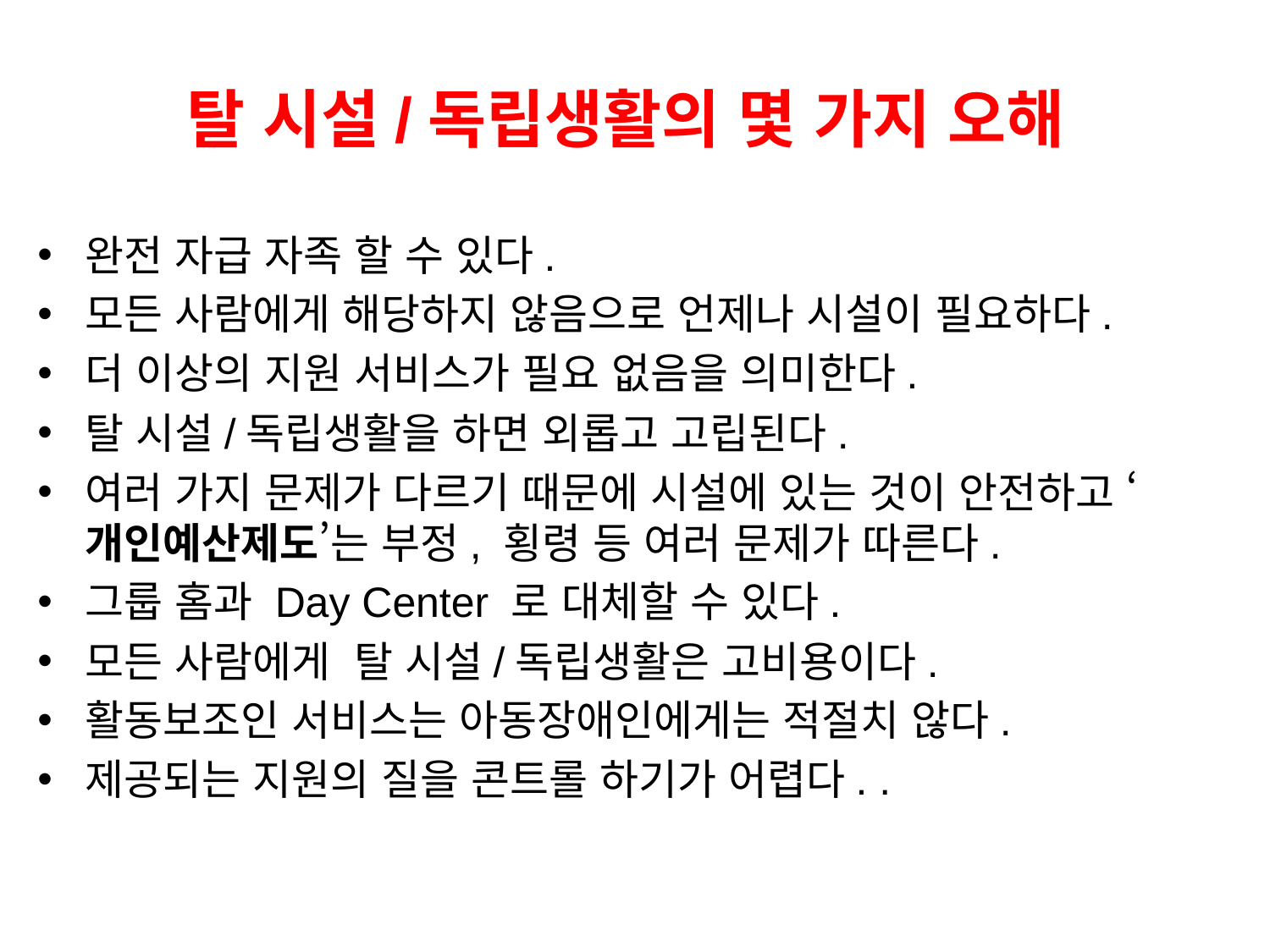

# 탈 시설/독립생활의 몇 가지 오해
완전 자급 자족 할 수 있다.
모든 사람에게 해당하지 않음으로 언제나 시설이 필요하다.
더 이상의 지원 서비스가 필요 없음을 의미한다.
탈 시설/독립생활을 하면 외롭고 고립된다.
여러 가지 문제가 다르기 때문에 시설에 있는 것이 안전하고 ‘개인예산제도’는 부정, 횡령 등 여러 문제가 따른다.
그룹 홈과 Day Center 로 대체할 수 있다.
모든 사람에게  탈 시설/독립생활은 고비용이다.
활동보조인 서비스는 아동장애인에게는 적절치 않다.
제공되는 지원의 질을 콘트롤 하기가 어렵다. .